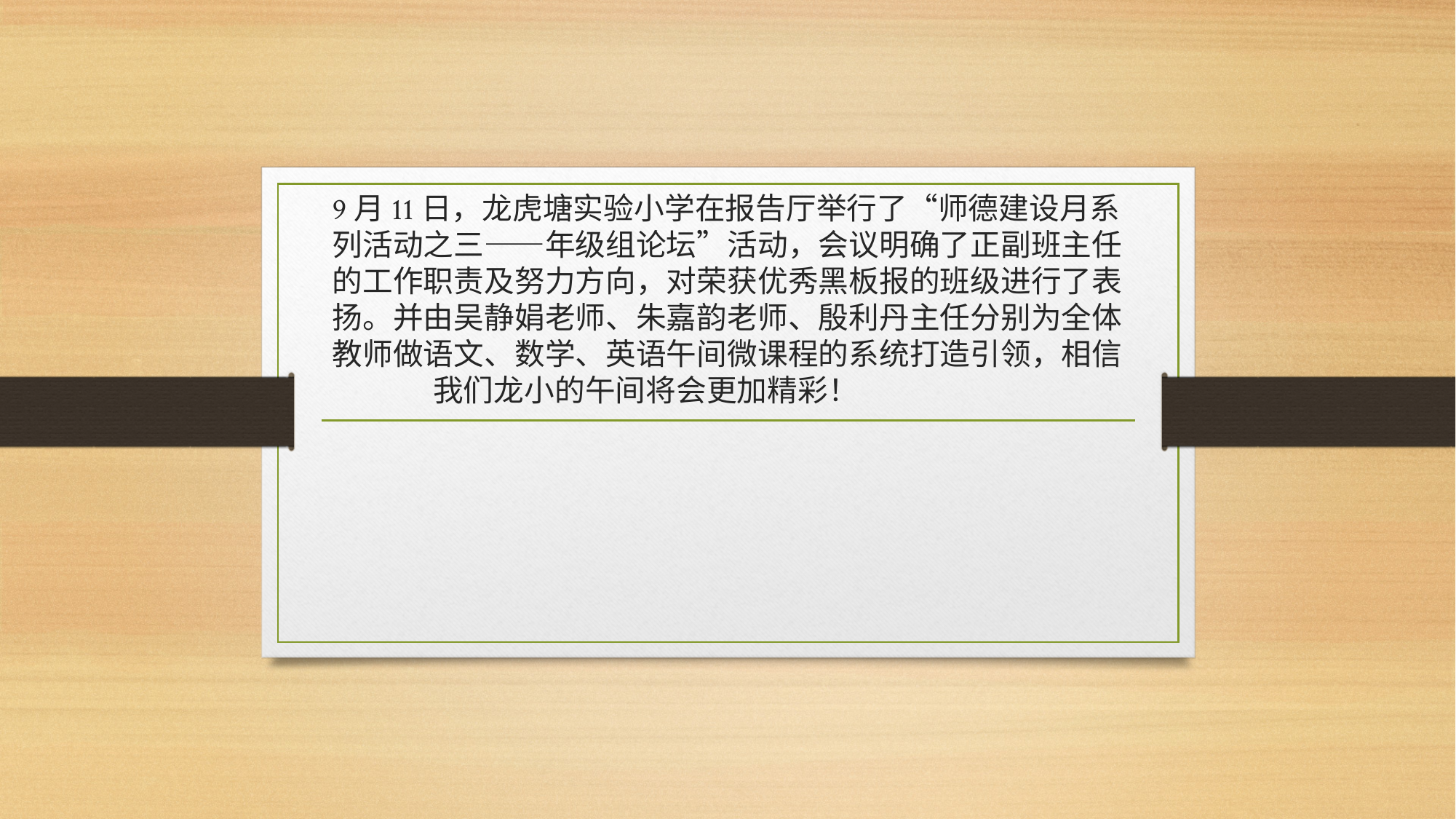

# 9月11日，龙虎塘实验小学在报告厅举行了“师德建设月系列活动之三——年级组论坛”活动，会议明确了正副班主任的工作职责及努力方向，对荣获优秀黑板报的班级进行了表扬。并由吴静娟老师、朱嘉韵老师、殷利丹主任分别为全体教师做语文、数学、英语午间微课程的系统打造引领，相信                我们龙小的午间将会更加精彩！